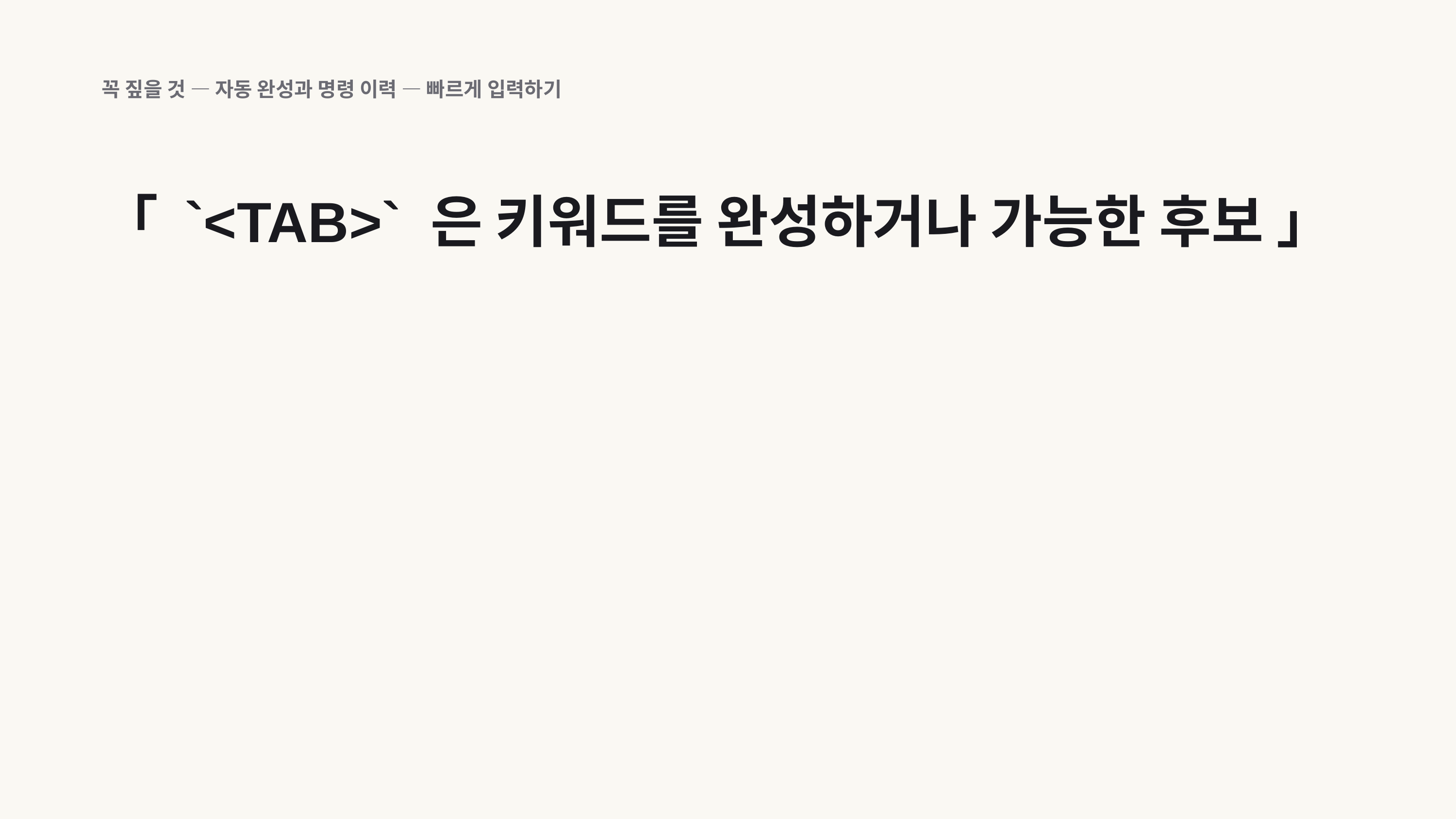

꼭 짚을 것 — 자동 완성과 명령 이력 — 빠르게 입력하기
「 `<TAB>` 은 키워드를 완성하거나 가능한 후보 」